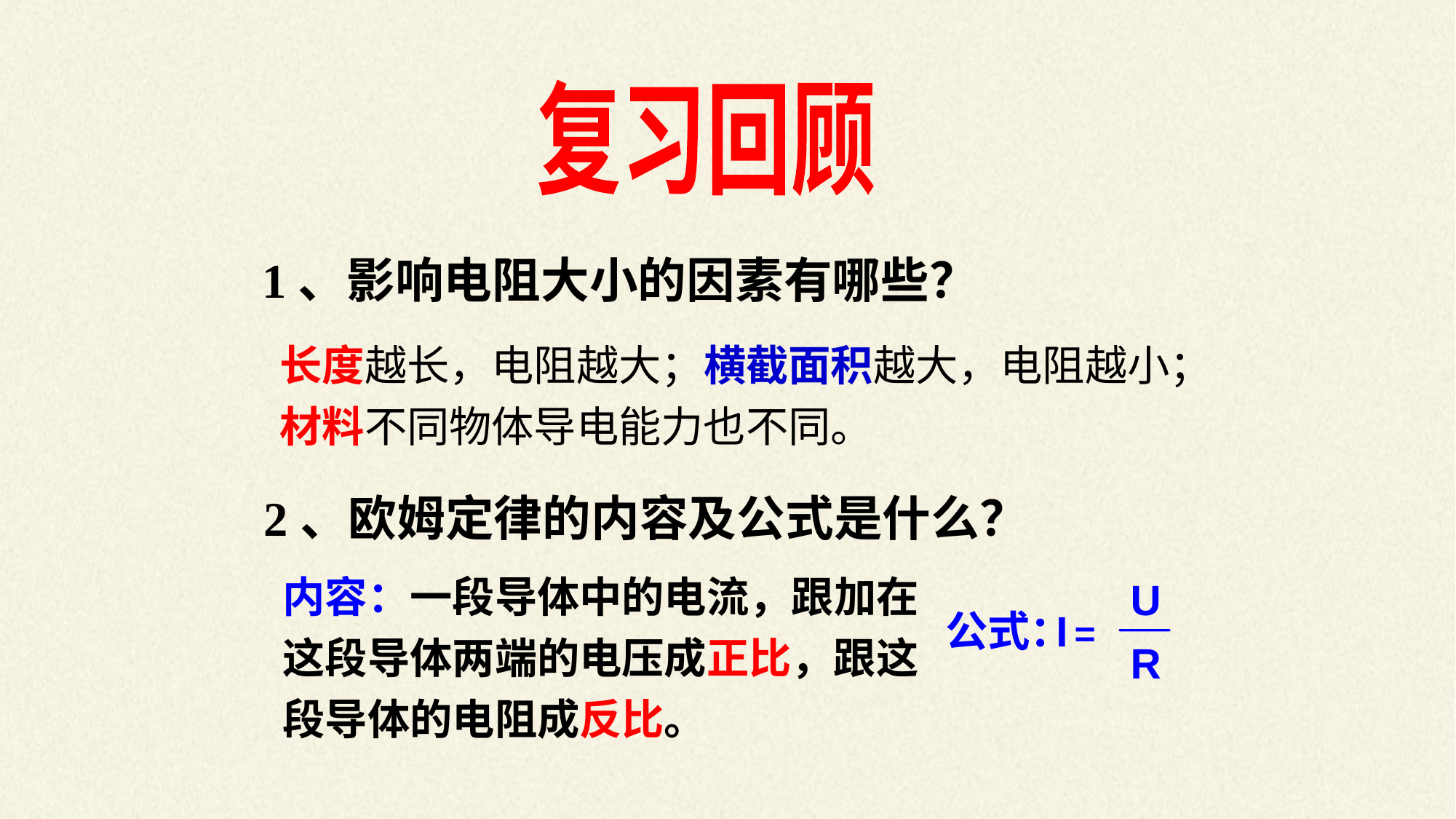

复习回顾
1、影响电阻大小的因素有哪些？
长度越长，电阻越大；横截面积越大，电阻越小；材料不同物体导电能力也不同。

2、欧姆定律的内容及公式是什么？
内容：一段导体中的电流，跟加在这段导体两端的电压成正比，跟这段导体的电阻成反比。
I =
U
R

公式：